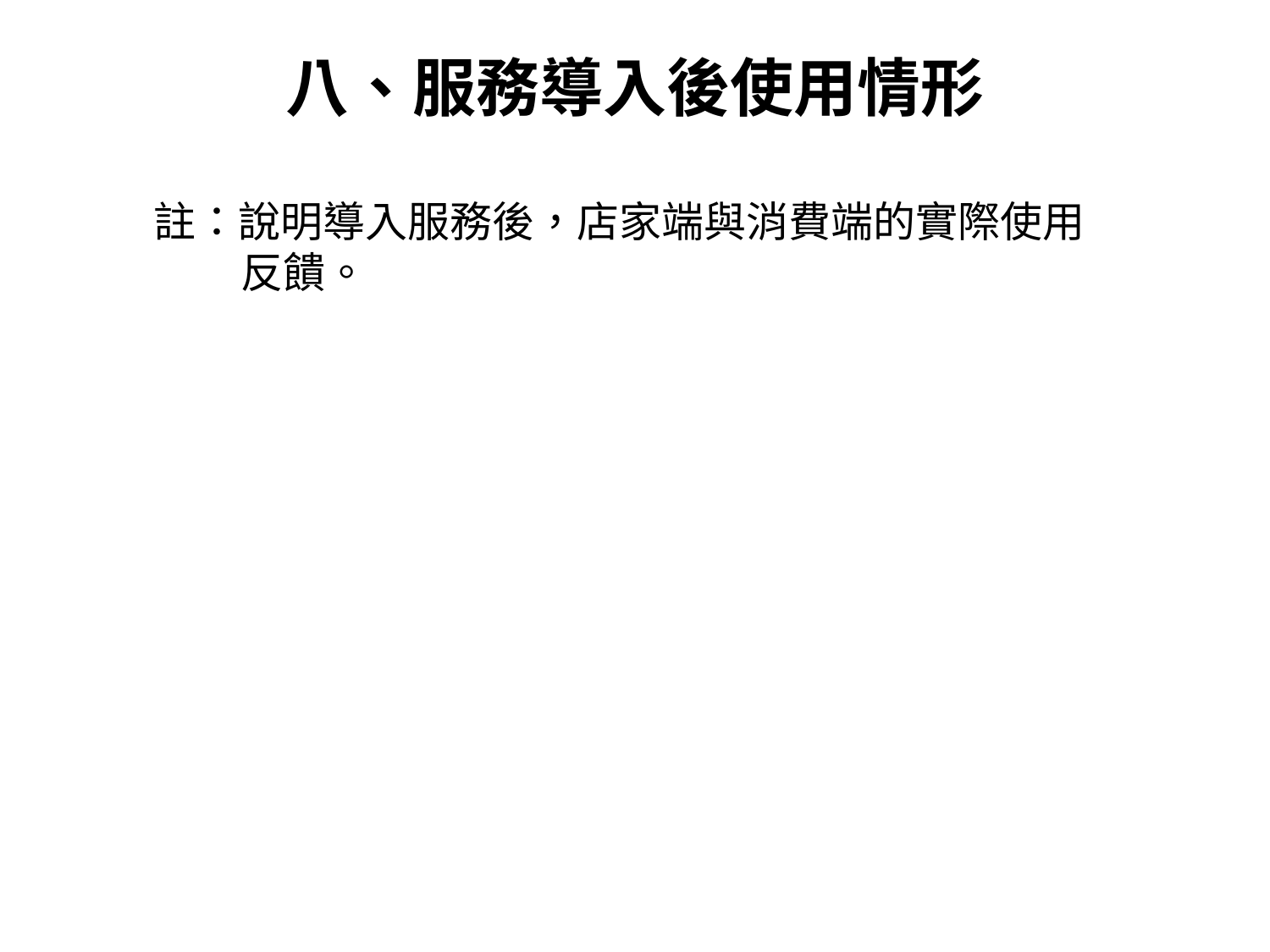

八、服務導入後使用情形
註：說明導入服務後，店家端與消費端的實際使用反饋。